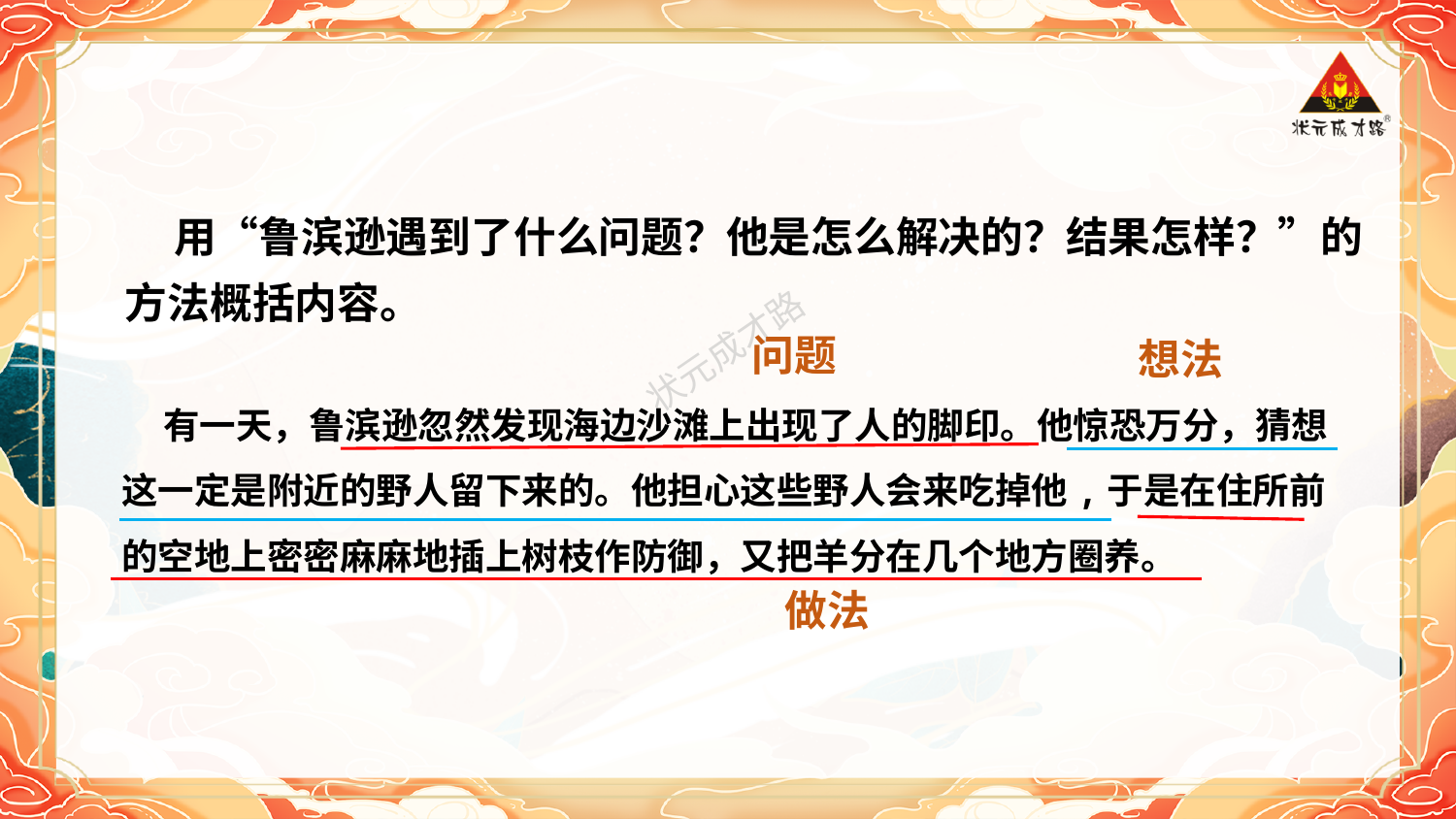

用“鲁滨逊遇到了什么问题？他是怎么解决的？结果怎样？”的方法概括内容。
问题

想法
    有一天，鲁滨逊忽然发现海边沙滩上出现了人的脚印。他惊恐万分，猜想这一定是附近的野人留下来的。他担心这些野人会来吃掉他,于是在住所前的空地上密密麻麻地插上树枝作防御，又把羊分在几个地方圈养。

做法